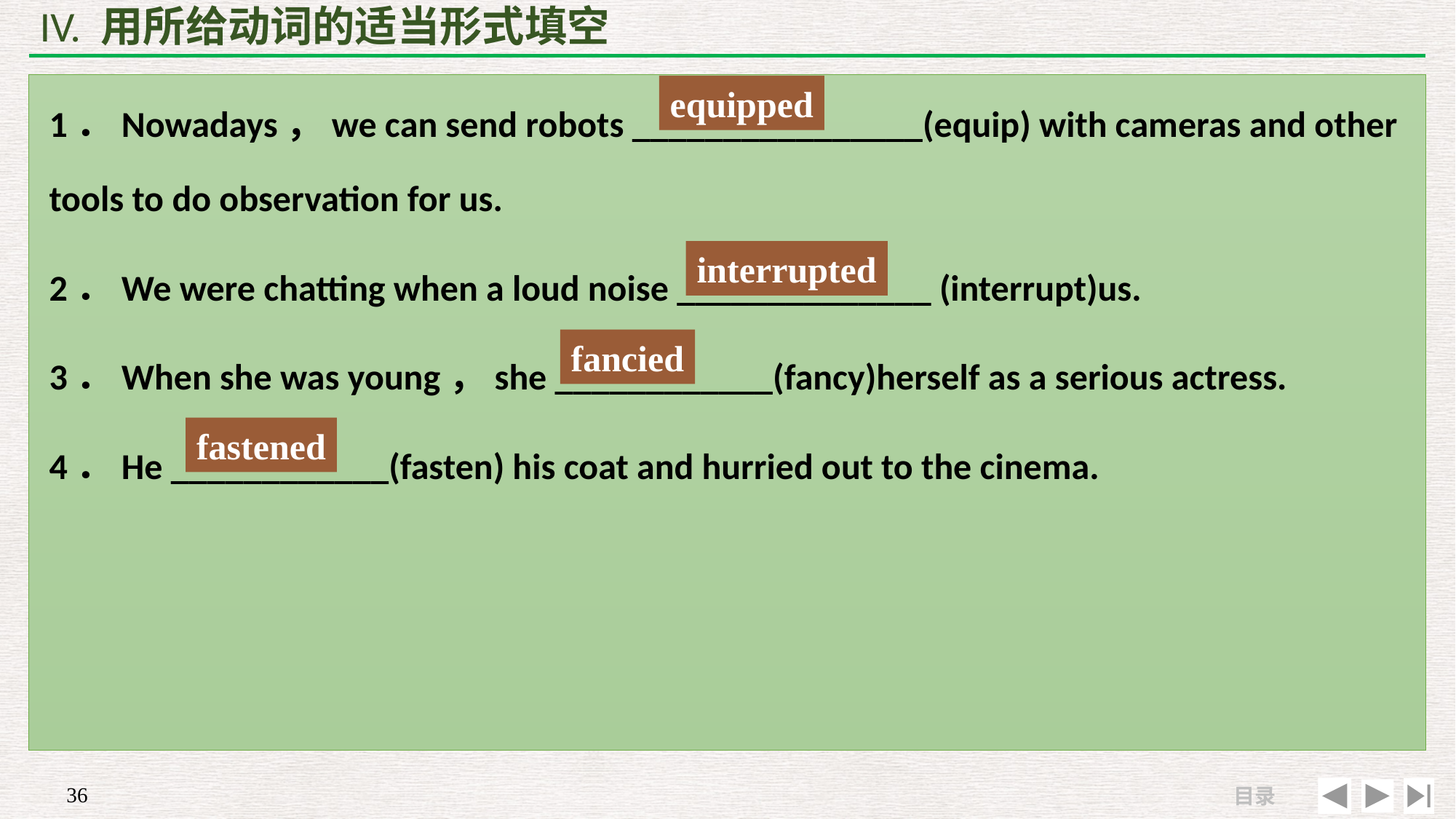

# IV. 用所给动词的适当形式填空
1．Nowadays，we can send robots ________________(equip) with cameras and other tools to do observation for us.
2．We were chatting when a loud noise ______________ (interrupt)us.
3．When she was young，she ____________(fancy)herself as a serious actress.
4．He ____________(fasten) his coat and hurried out to the cinema.

equipped
interrupted
fancied
fastened